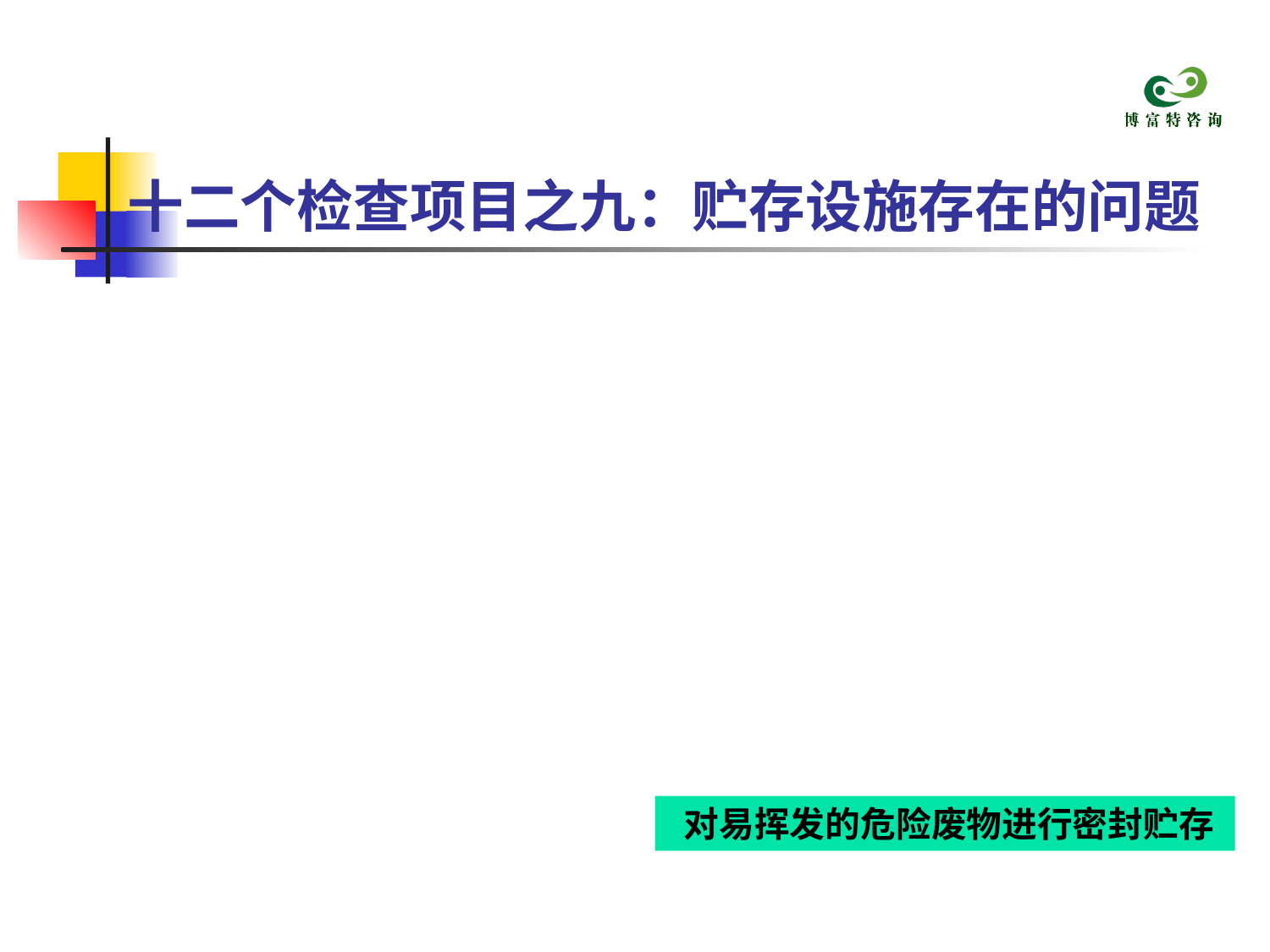

# 十二个检查项目之九：贮存设施存在的问题
 对易挥发的危险废物进行密封贮存